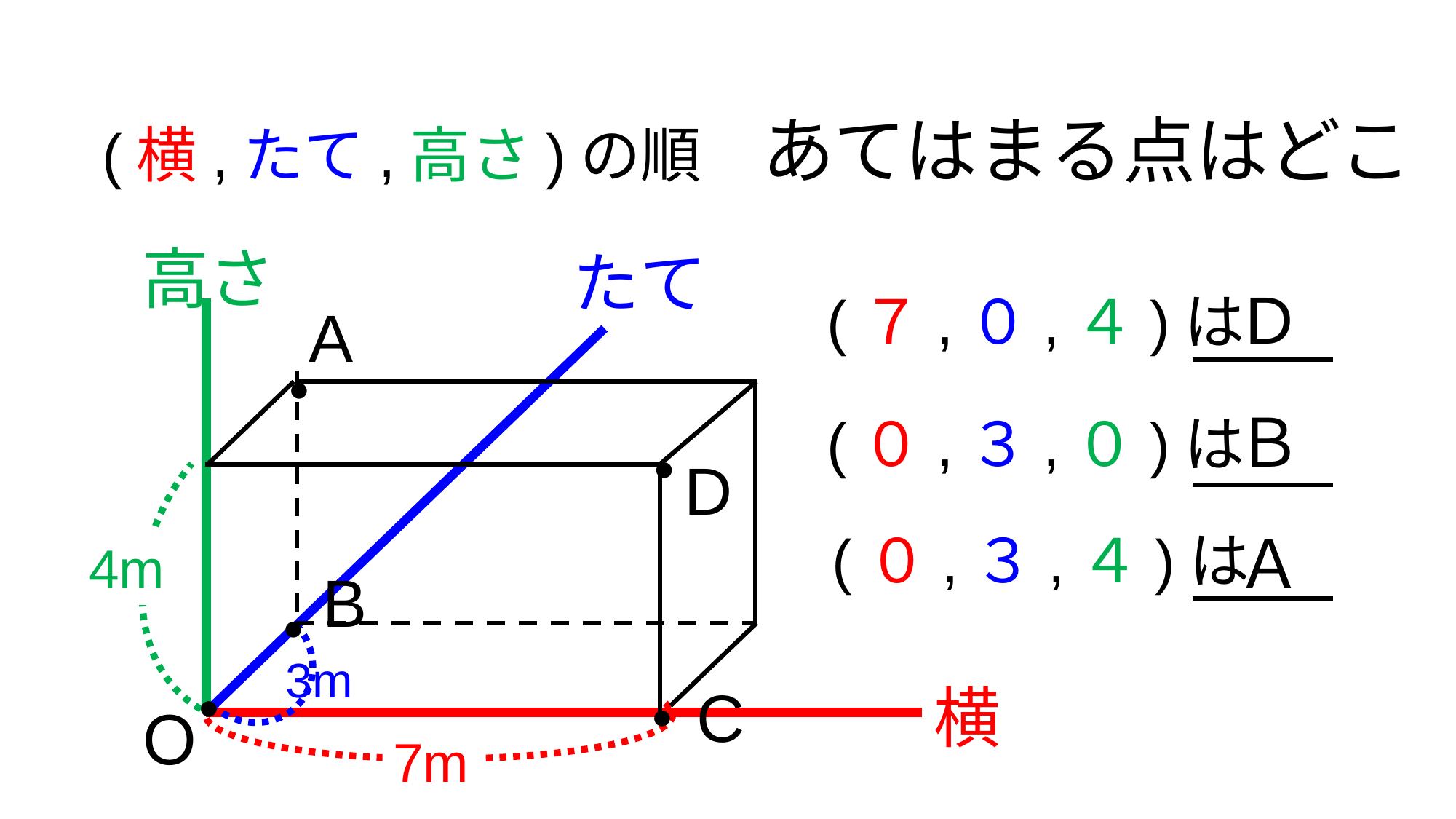

(横,たて,高さ)の順　あてはまる点はどこ
高さ
たて
D
(７,０,４)は
A
●

Ｂ
(０,３,０)は
●
D
(０,３,４)は
Ａ
4m
B
●

3m

C
横
●
●
Ｏ
7m